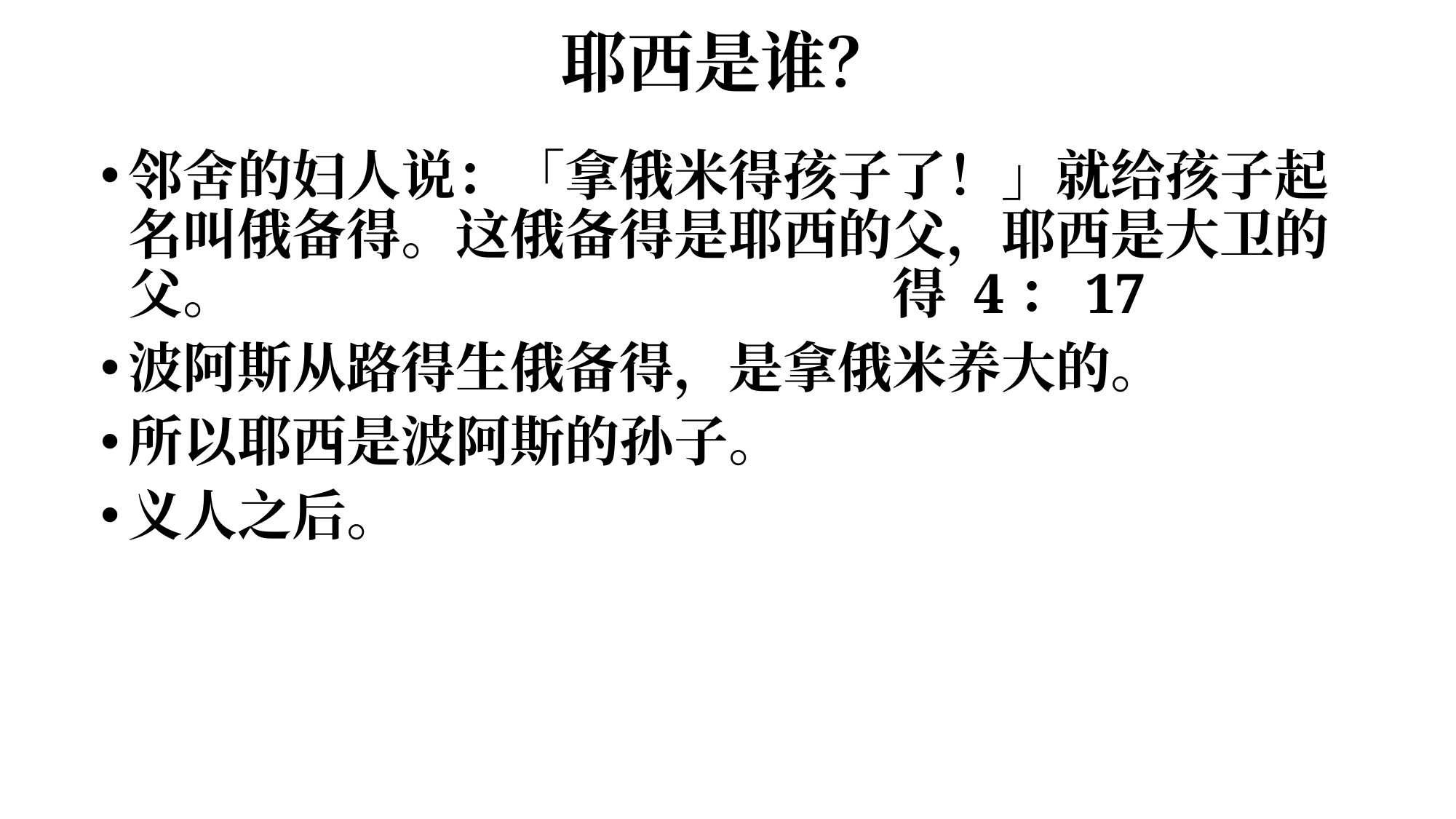

# 耶西是谁？
邻舍的妇人说：「拿俄米得孩子了！」就给孩子起名叫俄备得。这俄备得是耶西的父，耶西是大卫的父。 						得 4：17
波阿斯从路得生俄备得，是拿俄米养大的。
所以耶西是波阿斯的孙子。
义人之后。